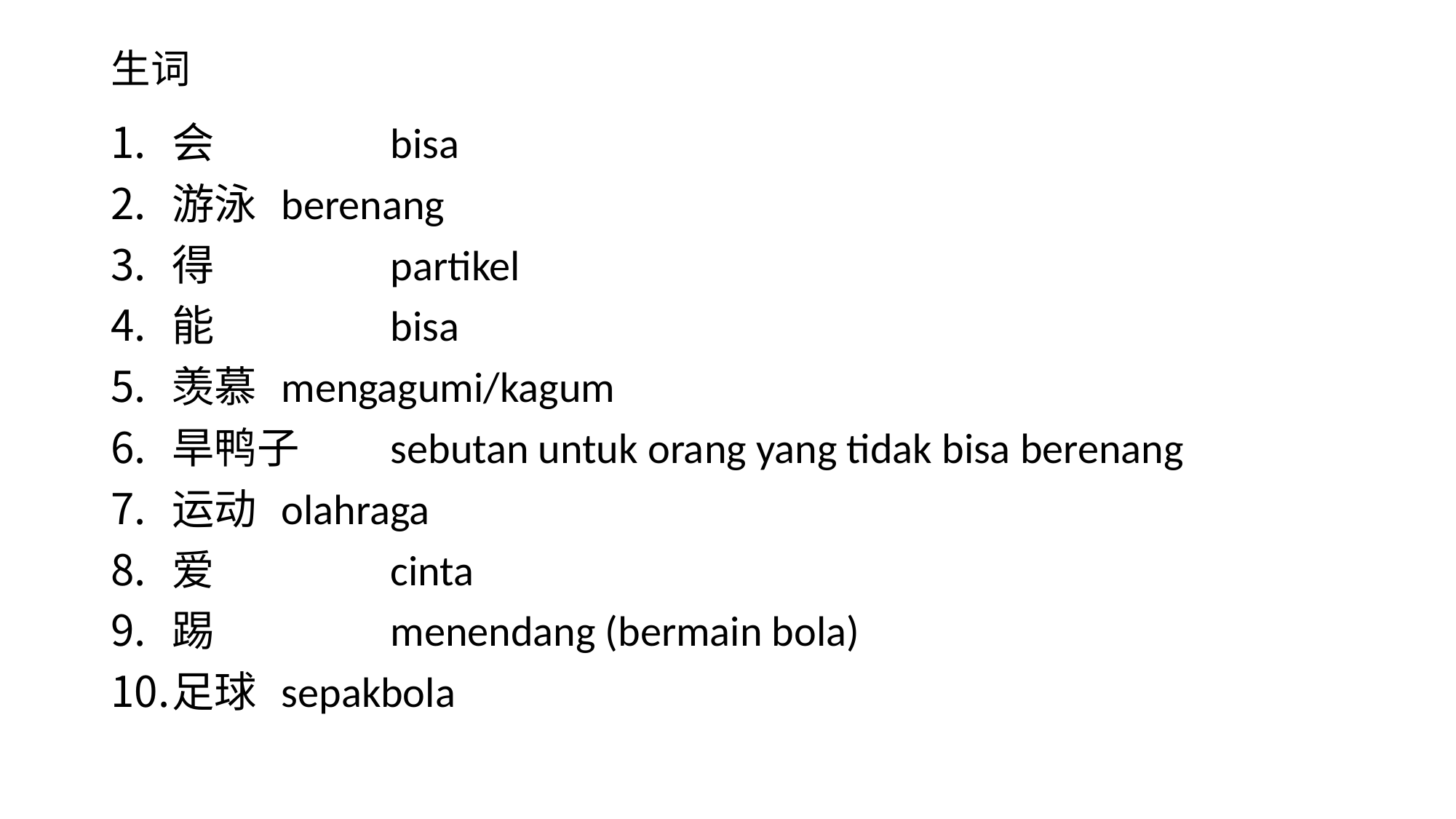

# 生词
会		bisa
游泳	berenang
得		partikel
能		bisa
羡慕	mengagumi/kagum
旱鸭子	sebutan untuk orang yang tidak bisa berenang
运动	olahraga
爱		cinta
踢		menendang (bermain bola)
足球	sepakbola